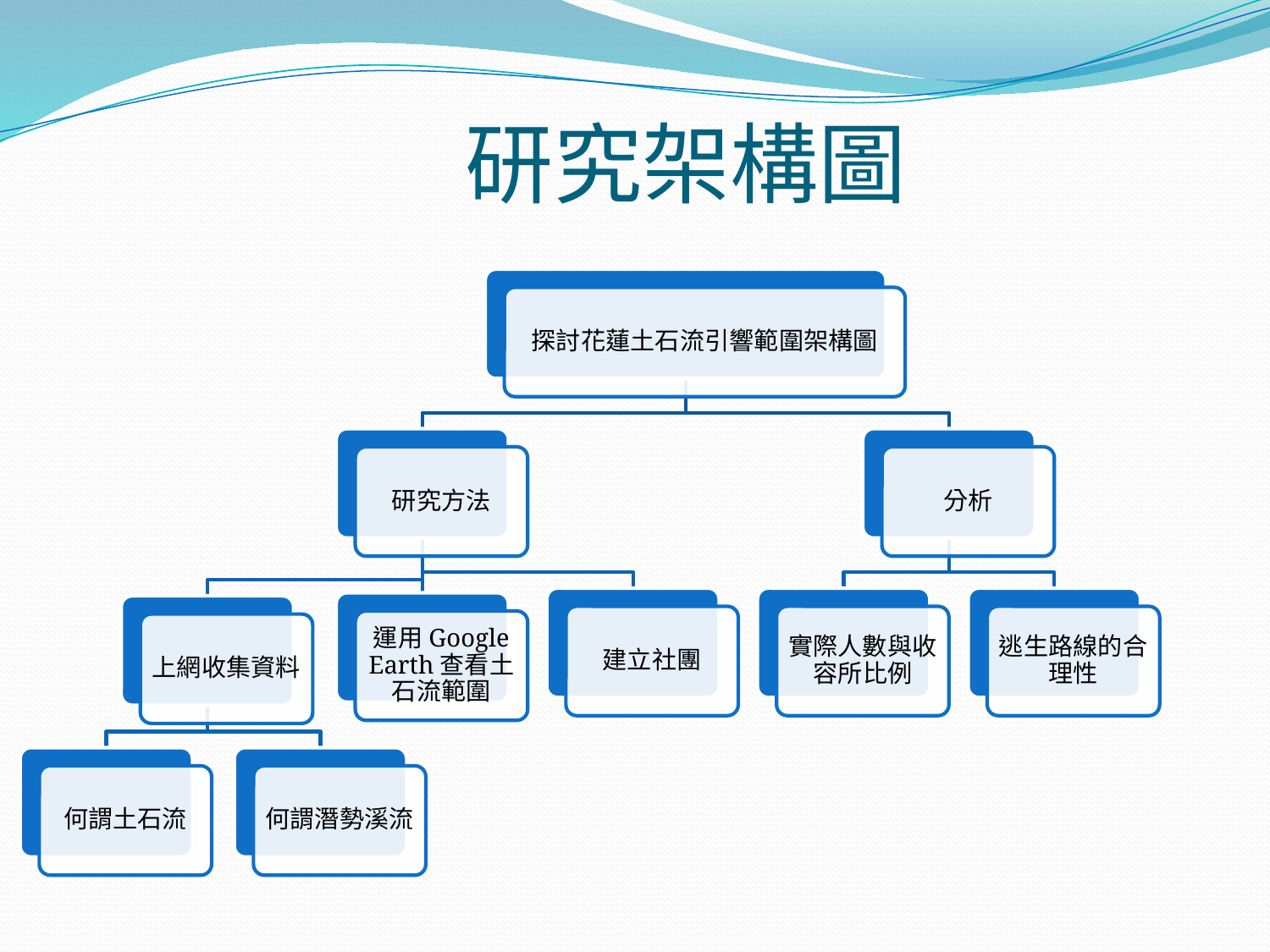

# 研究架構圖
探討花蓮土石流引響範圍架構圖
研究方法
上網收集資料
何謂土石流
何謂潛勢溪流
運用Google Earth查看土石流範圍
建立社團
分析
實際人數與收容所比例
逃生路線的合理性